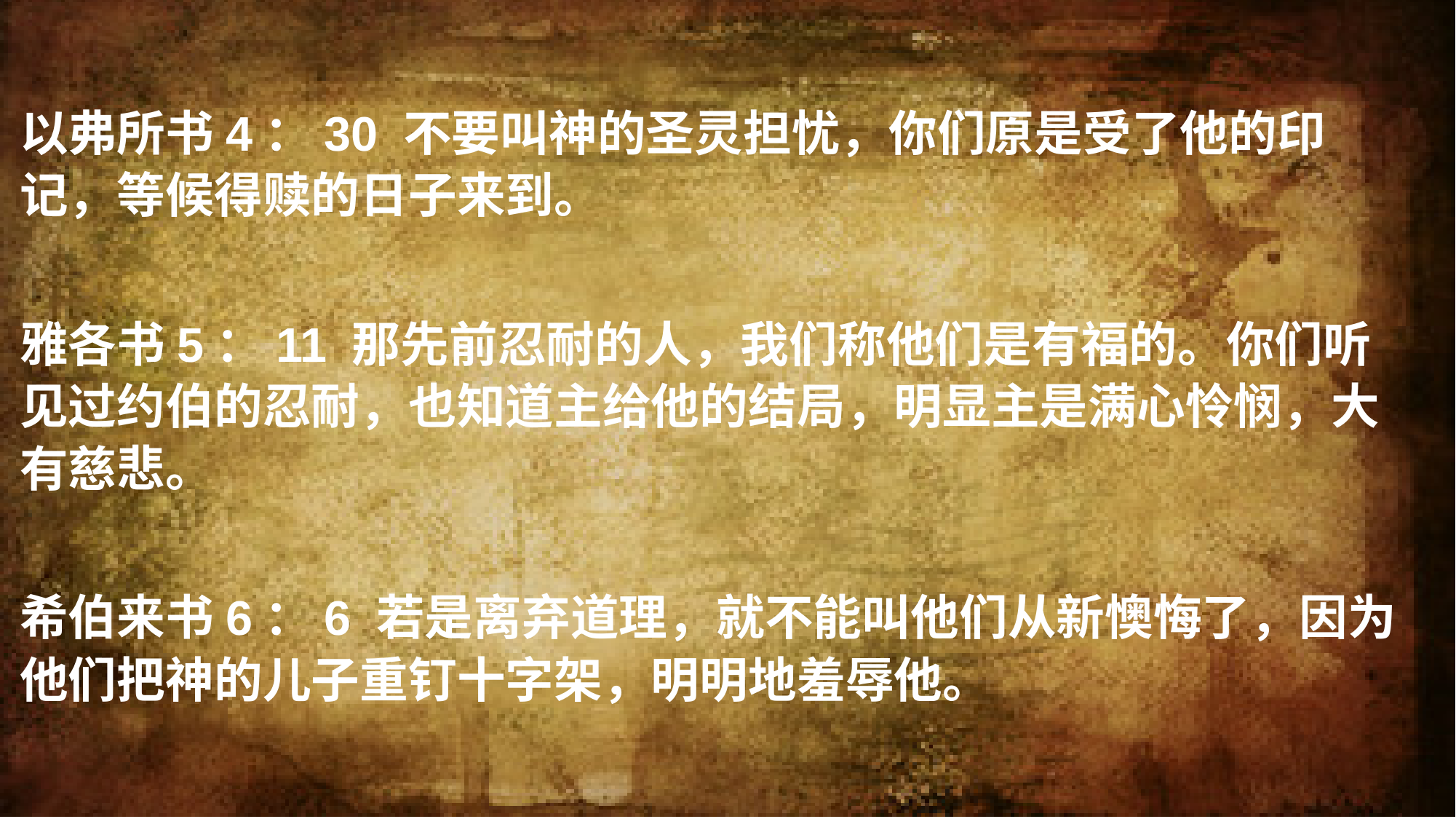

以弗所书4：30 不要叫神的圣灵担忧，你们原是受了他的印记，等候得赎的日子来到。

雅各书5：11 那先前忍耐的人，我们称他们是有福的。你们听见过约伯的忍耐，也知道主给他的结局，明显主是满心怜悯，大有慈悲。

希伯来书6：6 若是离弃道理，就不能叫他们从新懊悔了，因为他们把神的儿子重钉十字架，明明地羞辱他。